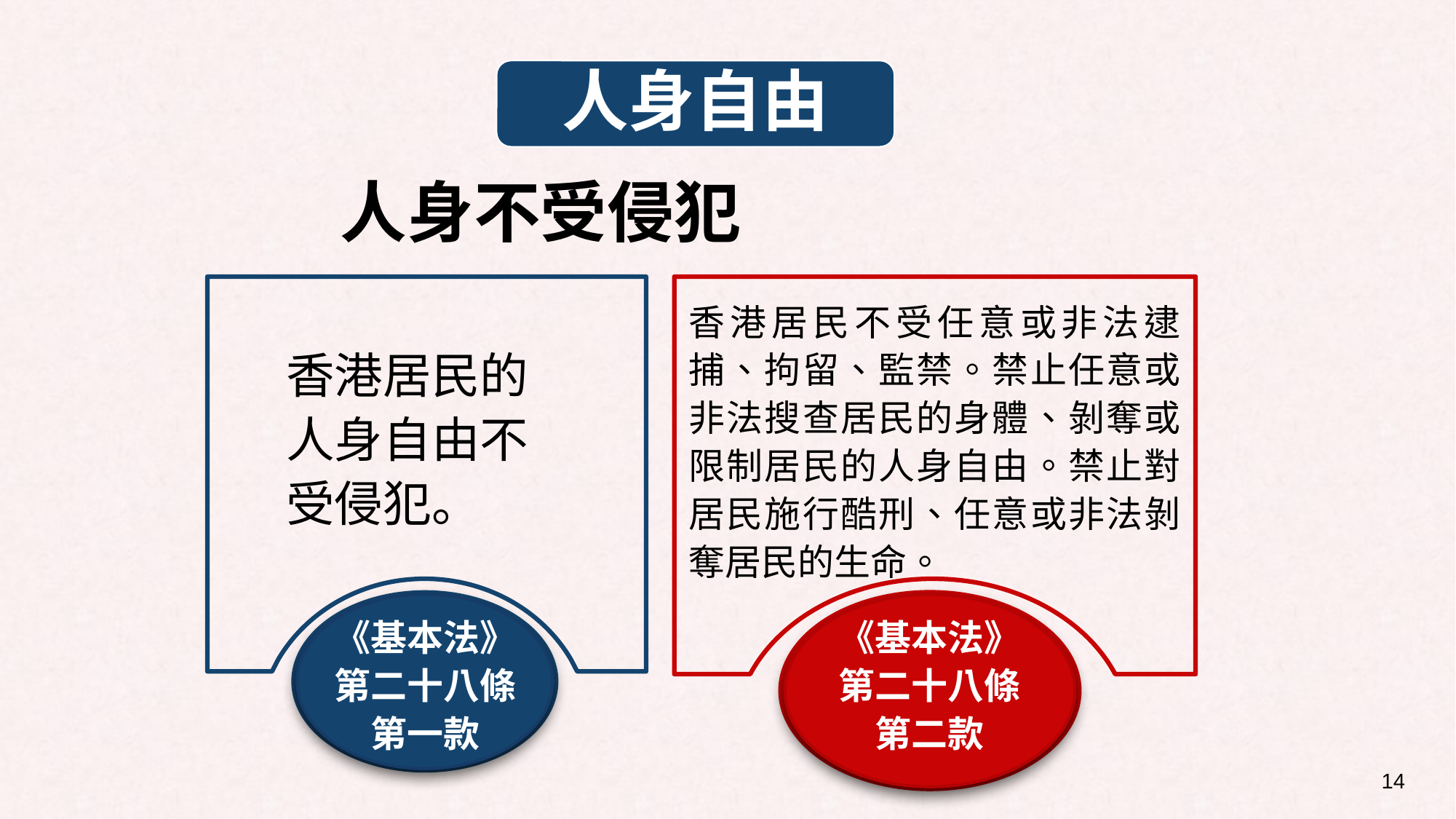

人身自由
人身不受侵犯

香港居民不受任意或非法逮捕、拘留、監禁。禁止任意或非法搜查居民的身體、剝奪或限制居民的人身自由。禁止對居民施行酷刑、任意或非法剝奪居民的生命。

香港居民的人身自由不受侵犯。

《基本法》第二十八條
第一款
《基本法》
第二十八條
第二款
14